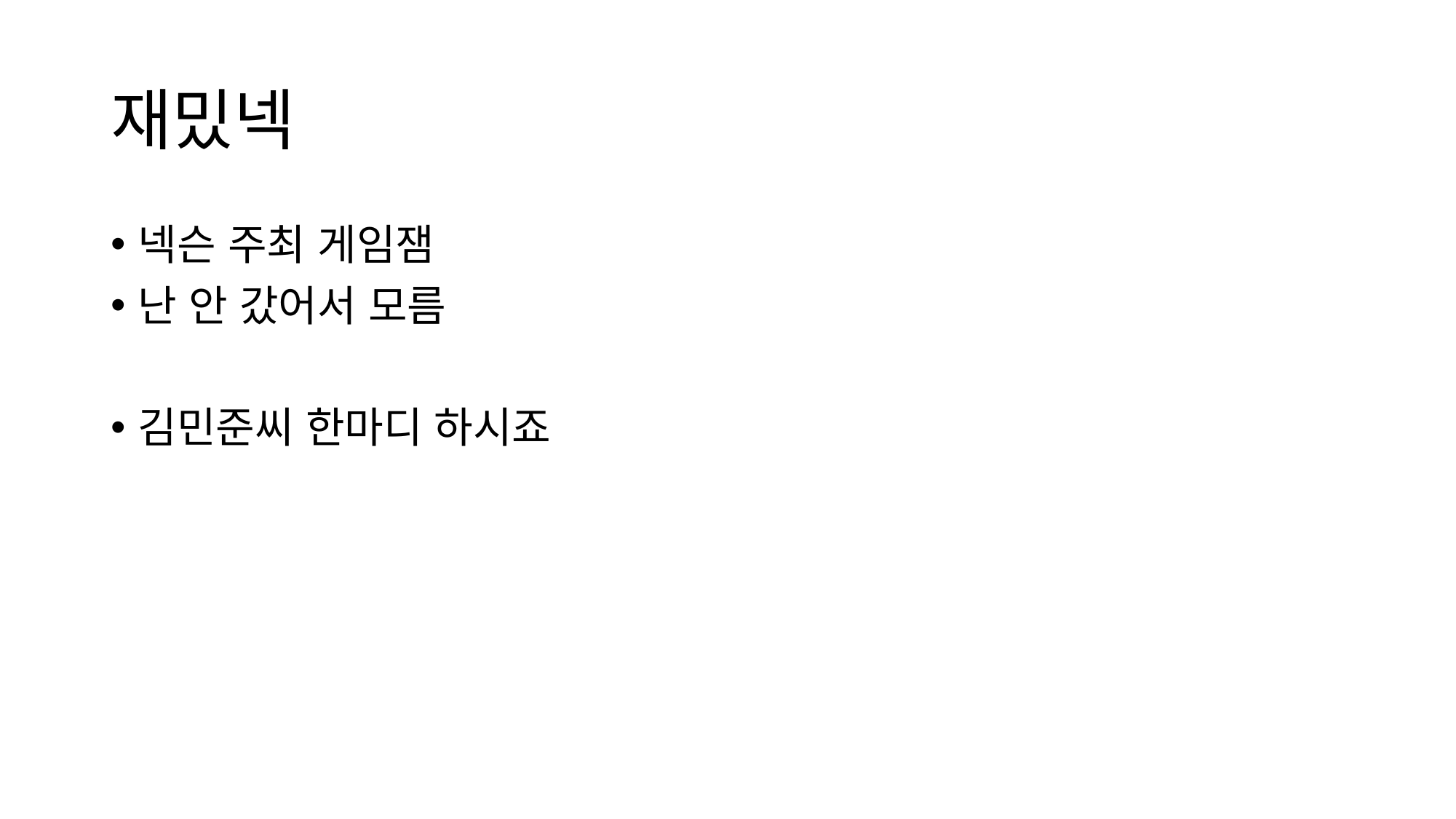

# 재밌넥
넥슨 주최 게임잼
난 안 갔어서 모름

김민준씨 한마디 하시죠